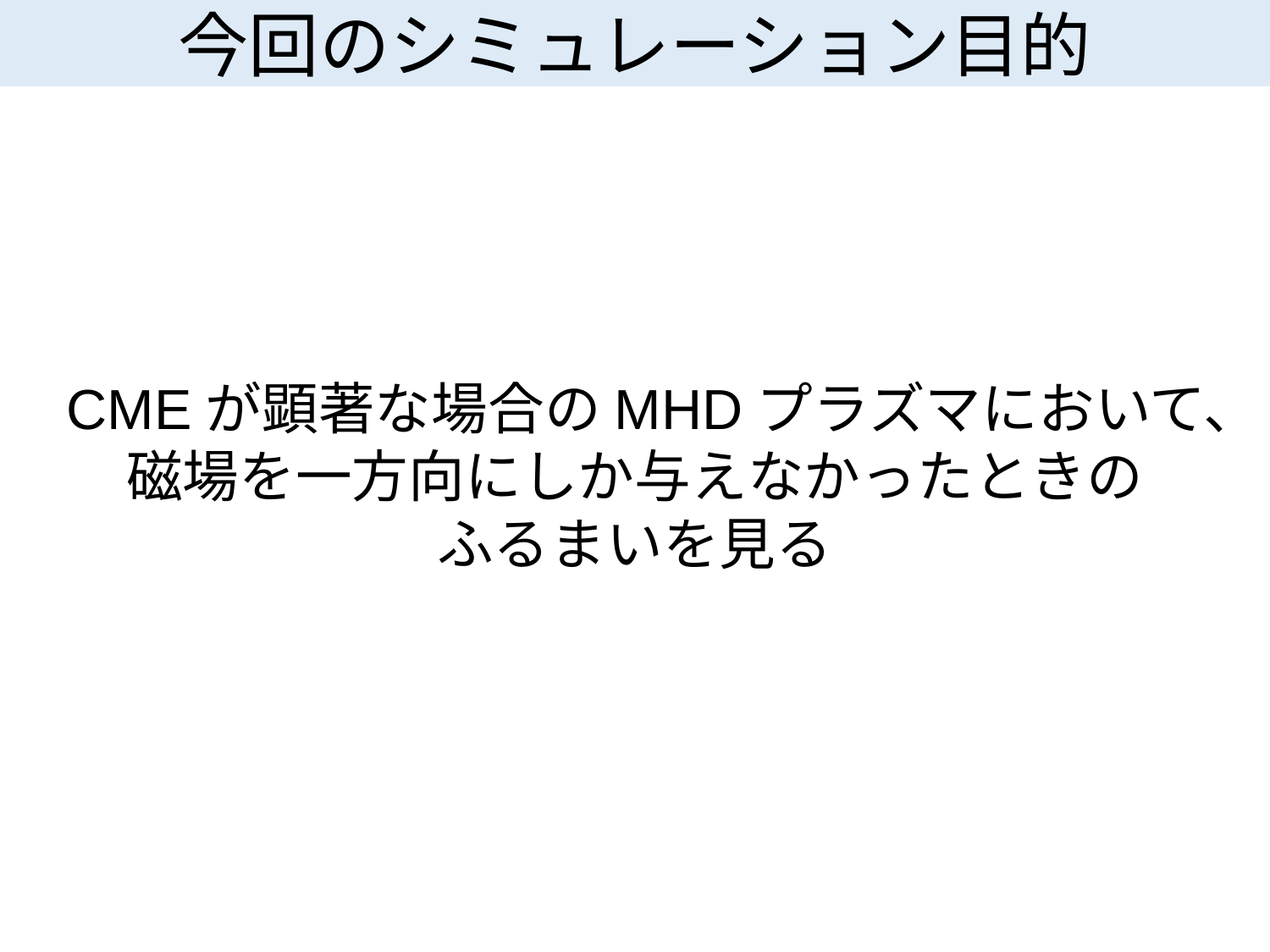

今回のシミュレーション目的
CMEが顕著な場合のMHDプラズマにおいて、
磁場を一方向にしか与えなかったときの
ふるまいを見る